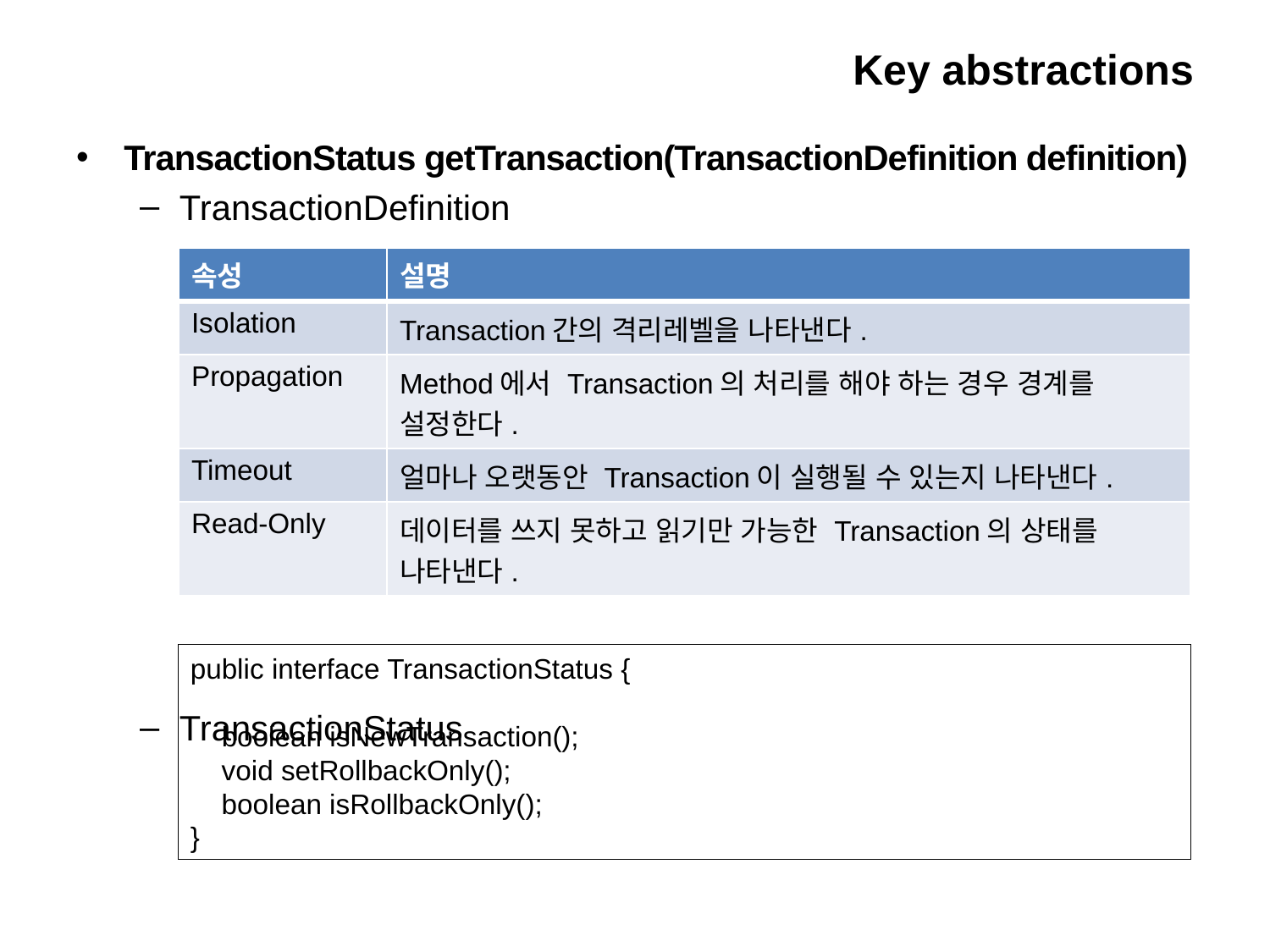

# Key abstractions
TransactionStatus getTransaction(TransactionDefinition definition)
TransactionDefinition

TransactionStatus
| 속성 | 설명 |
| --- | --- |
| Isolation | Transaction간의 격리레벨을 나타낸다. |
| Propagation | Method에서 Transaction의 처리를 해야 하는 경우 경계를 설정한다. |
| Timeout | 얼마나 오랫동안 Transaction이 실행될 수 있는지 나타낸다. |
| Read-Only | 데이터를 쓰지 못하고 읽기만 가능한 Transaction의 상태를 나타낸다. |
public interface TransactionStatus {
    boolean isNewTransaction();
    void setRollbackOnly();
    boolean isRollbackOnly();
}